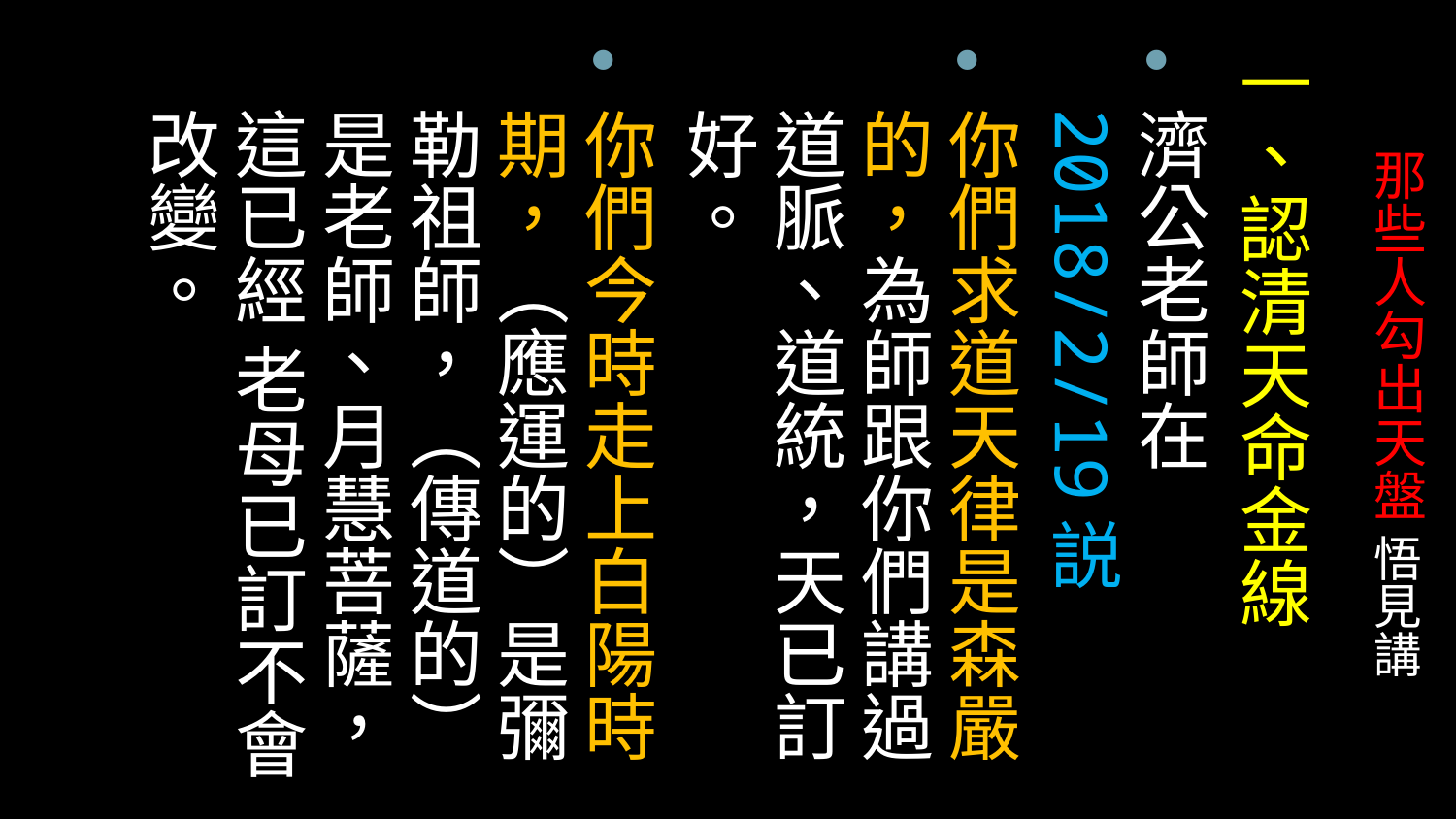

一、認清天命金線
濟公老師在2018/2/19説
你們求道天律是森嚴的，為師跟你們講過道脈、道統，天已訂好。
你們今時走上白陽時期，（應運的）是彌勒祖師，（傳道的）是老師、月慧菩薩，這已經 老母已訂不會改變。

# 那些人勾出天盤 悟見講